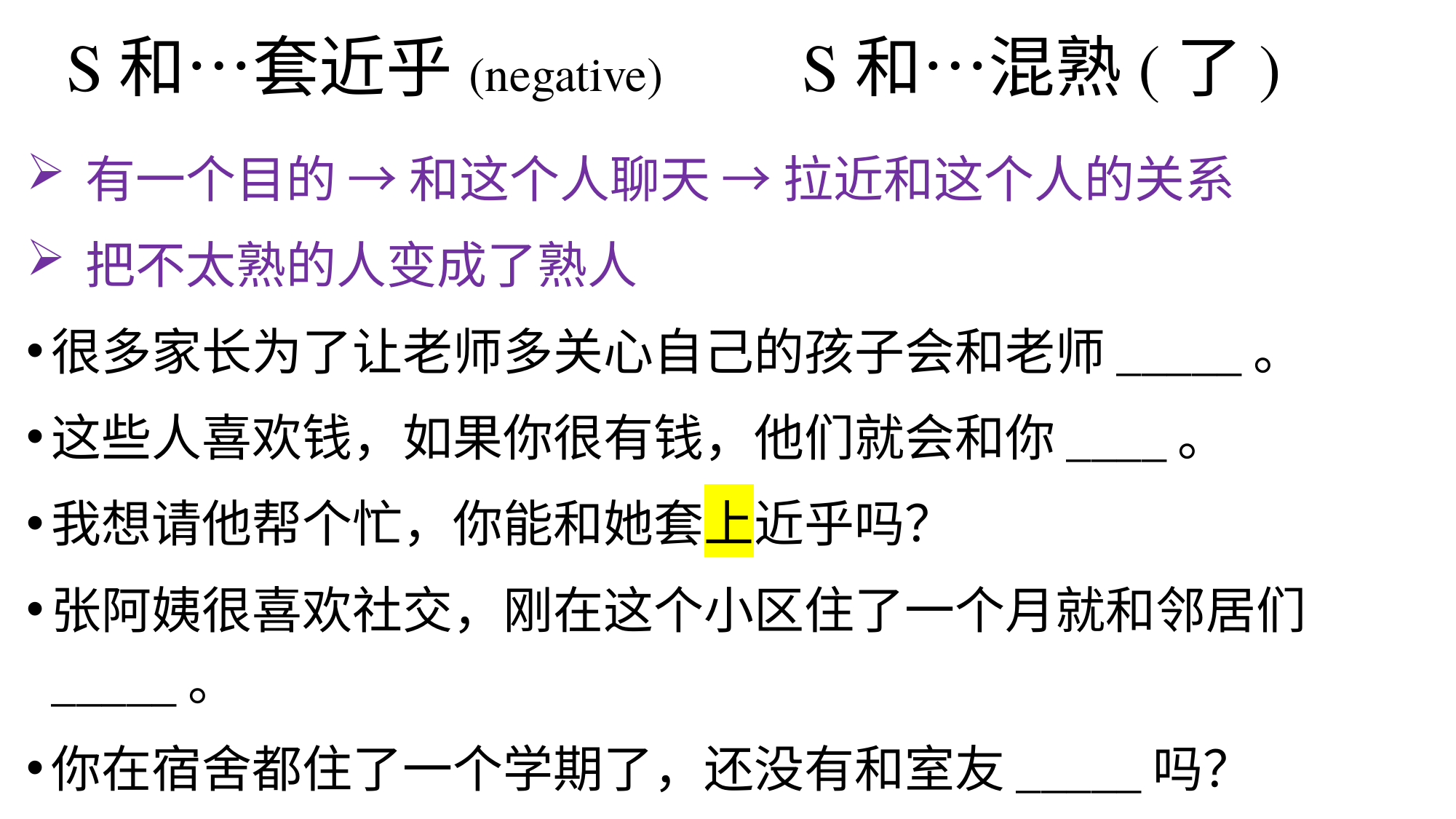

# S和…套近乎(negative)           S和…混熟(了)
 有一个目的 → 和这个人聊天 → 拉近和这个人的关系
 把不太熟的人变成了熟人
很多家长为了让老师多关心自己的孩子会和老师_____。
这些人喜欢钱，如果你很有钱，他们就会和你____。
我想请他帮个忙，你能和她套上近乎吗？
张阿姨很喜欢社交，刚在这个小区住了一个月就和邻居们_____。
你在宿舍都住了一个学期了，还没有和室友_____吗？